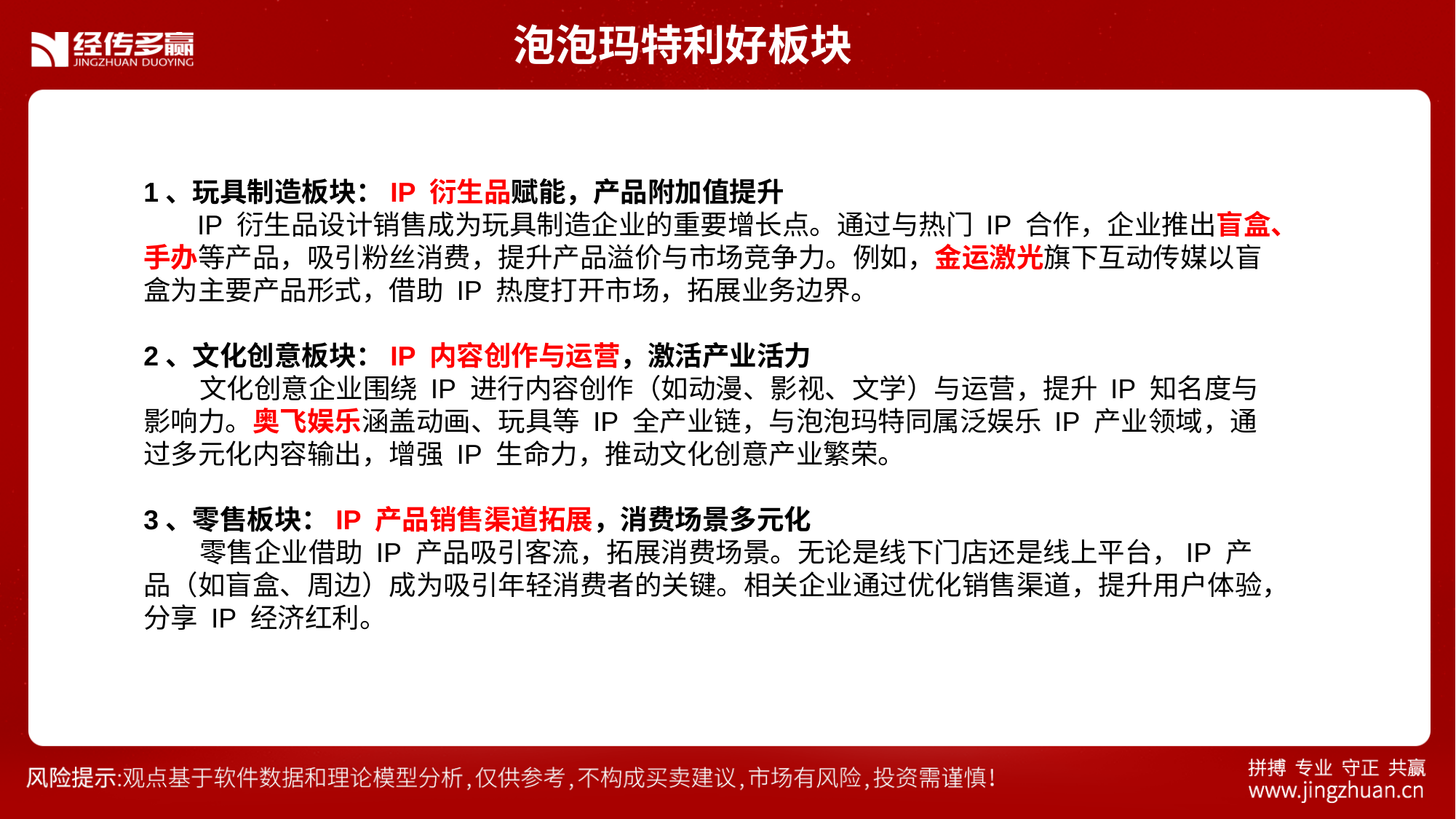

泡泡玛特利好板块

1、玩具制造板块：IP 衍生品赋能，产品附加值提升
       IP 衍生品设计销售成为玩具制造企业的重要增长点。通过与热门 IP 合作，企业推出盲盒、手办等产品，吸引粉丝消费，提升产品溢价与市场竞争力。例如，金运激光旗下互动传媒以盲盒为主要产品形式，借助 IP 热度打开市场，拓展业务边界。

2、文化创意板块：IP 内容创作与运营，激活产业活力
        文化创意企业围绕 IP 进行内容创作（如动漫、影视、文学）与运营，提升 IP 知名度与影响力。奥飞娱乐涵盖动画、玩具等 IP 全产业链，与泡泡玛特同属泛娱乐 IP 产业领域，通过多元化内容输出，增强 IP 生命力，推动文化创意产业繁荣。

3、零售板块：IP 产品销售渠道拓展，消费场景多元化
        零售企业借助 IP 产品吸引客流，拓展消费场景。无论是线下门店还是线上平台，IP 产品（如盲盒、周边）成为吸引年轻消费者的关键。相关企业通过优化销售渠道，提升用户体验，分享 IP 经济红利。